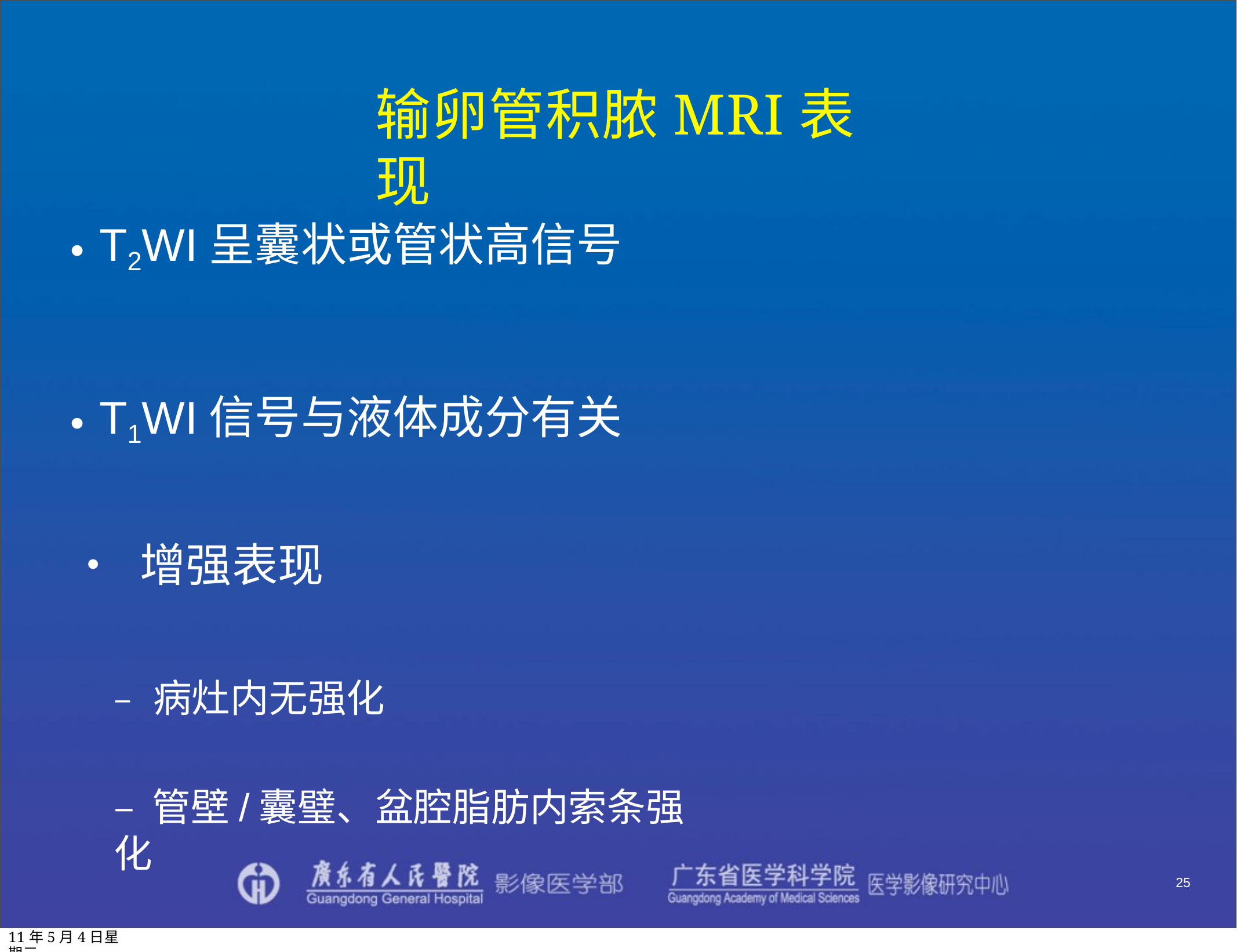

# 输卵管积脓MRI表现
• T2WI呈囊状或管状高信号

• T1WI信号与液体成分有关

• 增强表现

– 病灶内无强化

– 管壁/囊璧、盆腔脂肪内索条强化
25
11年5月4日星期三